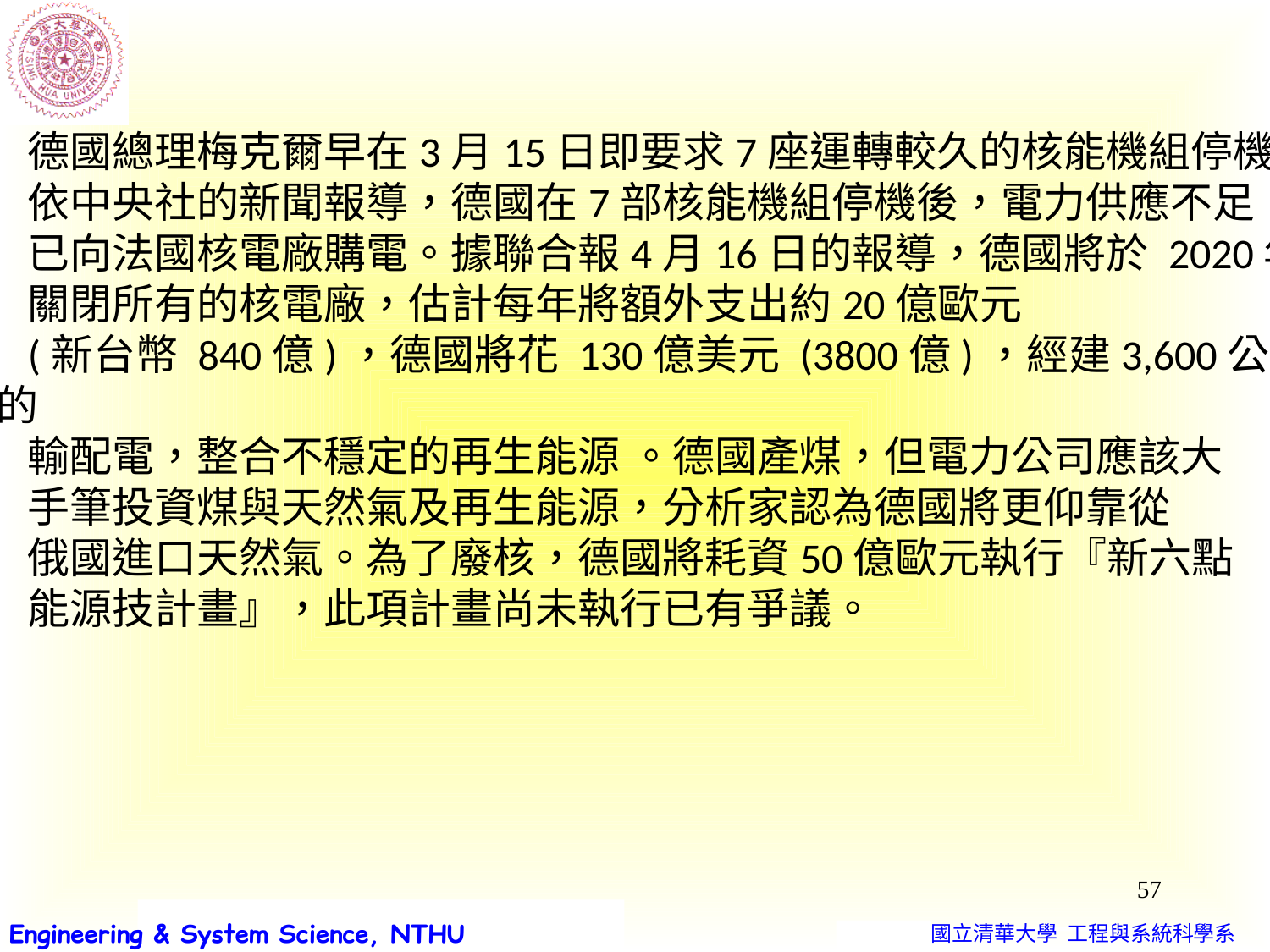

德國總理梅克爾早在3月15日即要求7座運轉較久的核能機組停機。
依中央社的新聞報導，德國在7部核能機組停機後，電力供應不足，
已向法國核電廠購電。據聯合報4月16日的報導，德國將於 2020年
關閉所有的核電廠，估計每年將額外支出約20億歐元
(新台幣 840億)，德國將花 130億美元 (3800億)，經建3,600公里的
輸配電，整合不穩定的再生能源 。德國產煤，但電力公司應該大
手筆投資煤與天然氣及再生能源，分析家認為德國將更仰靠從
俄國進口天然氣。為了廢核，德國將耗資50億歐元執行『新六點
能源技計畫』，此項計畫尚未執行已有爭議。
57